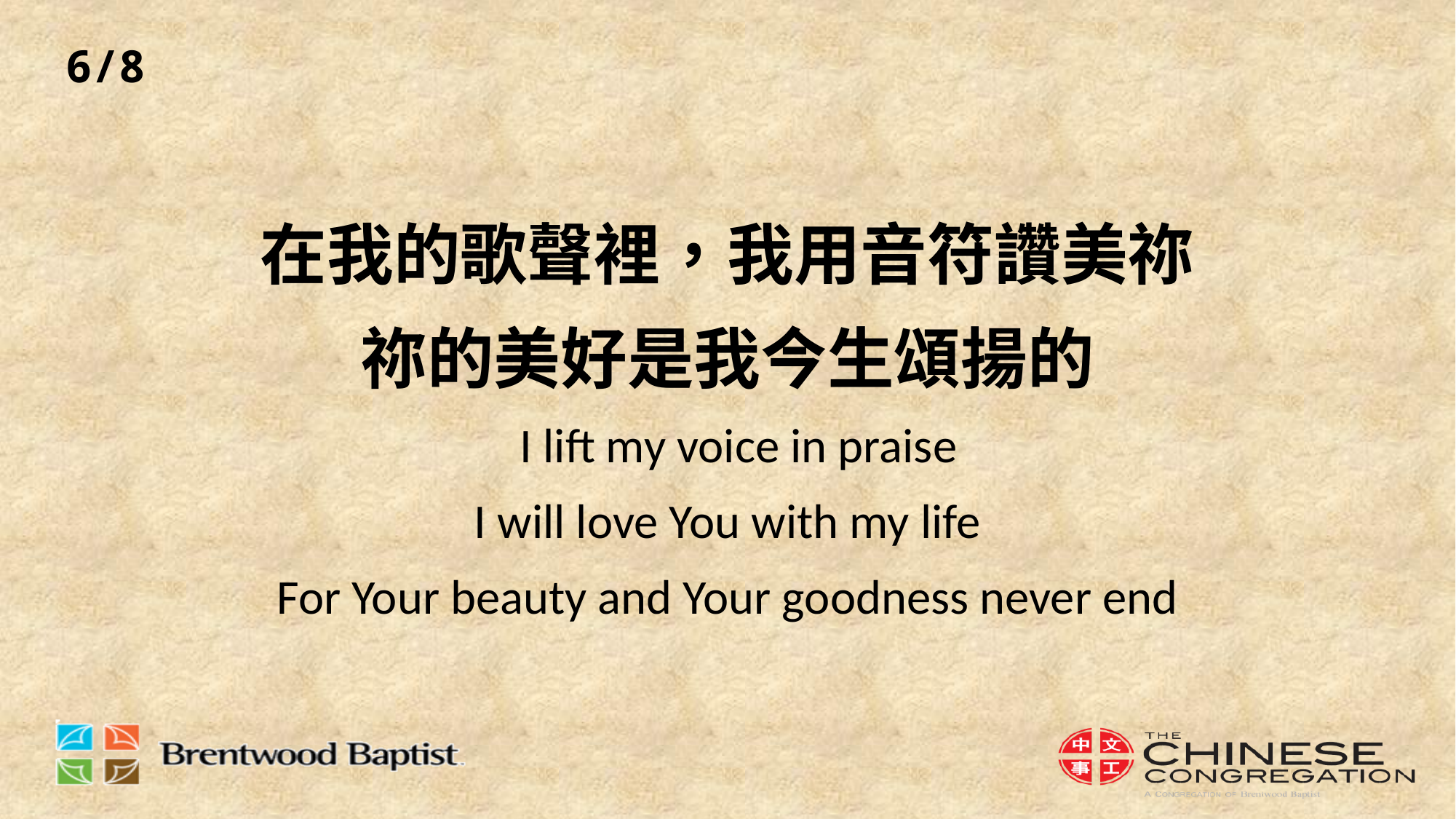

6/8
# 在我的歌聲裡，我用音符讚美祢 祢的美好是我今生頌揚的 I lift my voice in praise I will love You with my life For Your beauty and Your goodness never end